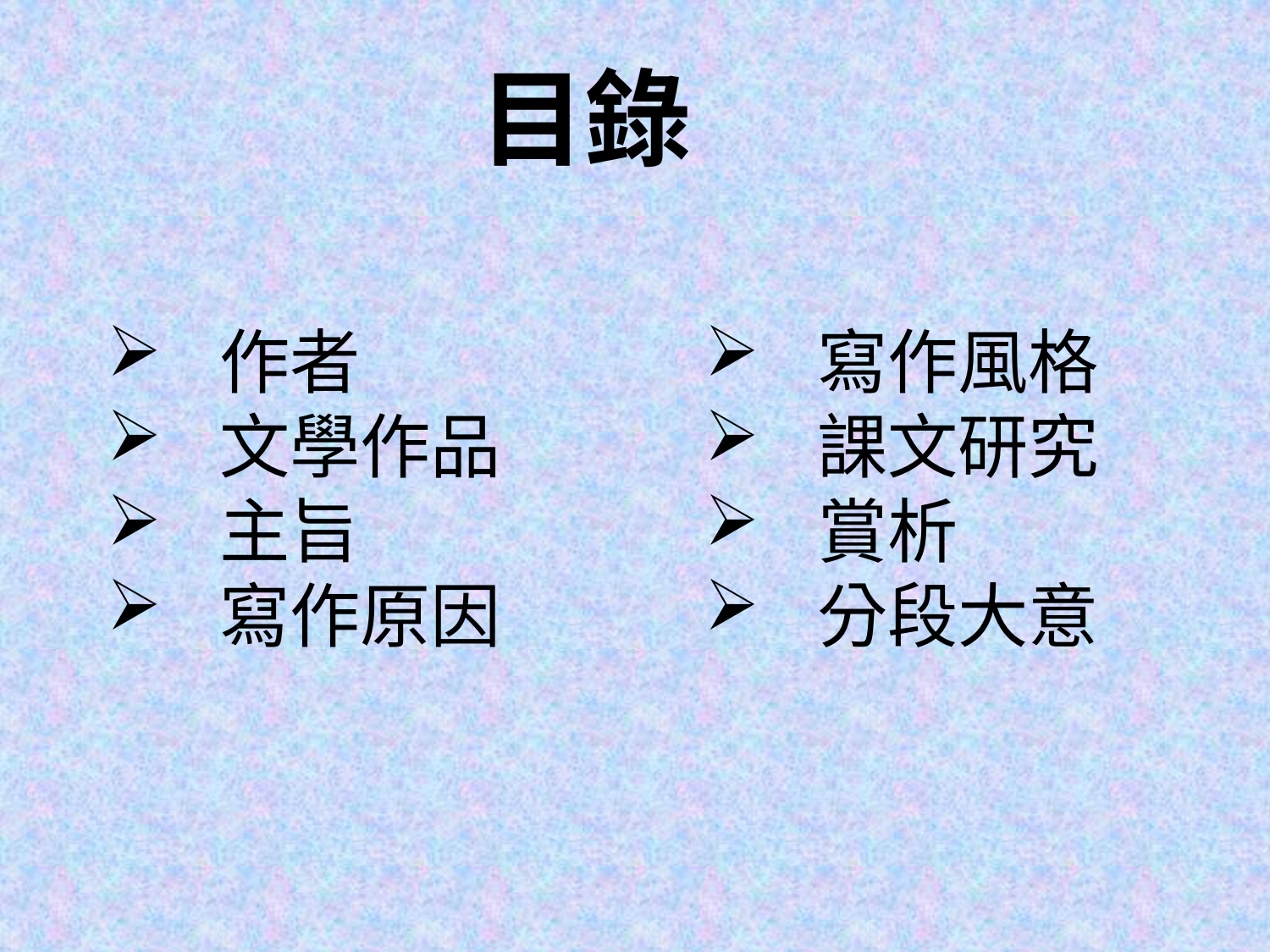

目錄
 作者
 文學作品
 主旨
 寫作原因

 寫作風格
 課文研究
 賞析
 分段大意